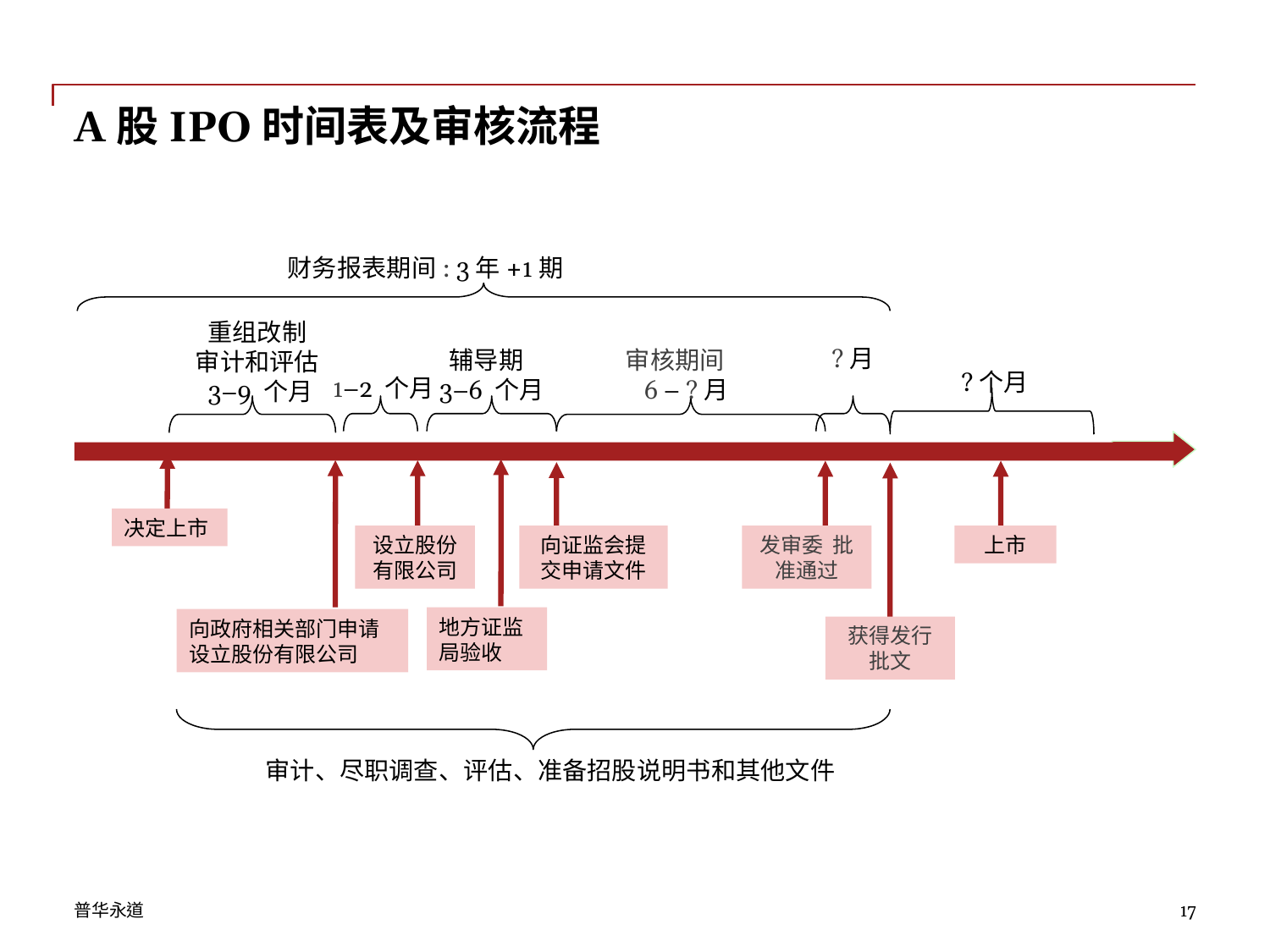

# A股IPO时间表及审核流程
财务报表期间: 3年+1期

重组改制
审计和评估
 3–9 个月

?月
 辅导期     3–6 个月
审核期间     6 – ?月

 ?个月
 1–2 个月

决定上市
设立股份有限公司
向证监会提交申请文件
发审委  批准通过
上市
地方证监局验收
向政府相关部门申请设立股份有限公司
获得发行批文
审计、尽职调查、评估、准备招股说明书和其他文件
17